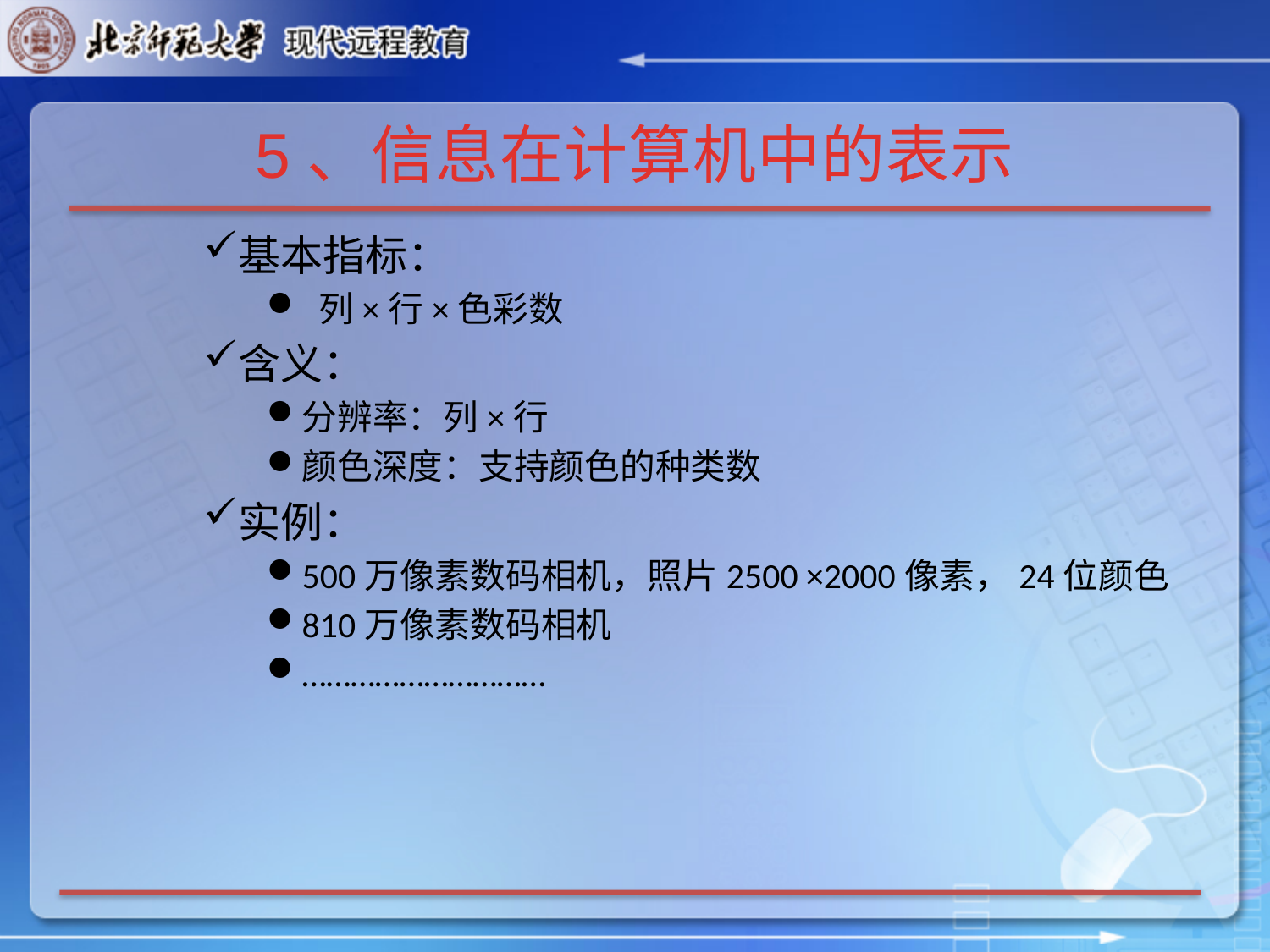

# 5、信息在计算机中的表示
基本指标：
 列×行×色彩数
含义：
分辨率：列×行
颜色深度：支持颜色的种类数
实例：
500万像素数码相机，照片2500 ×2000像素，24位颜色
810万像素数码相机
…………………………